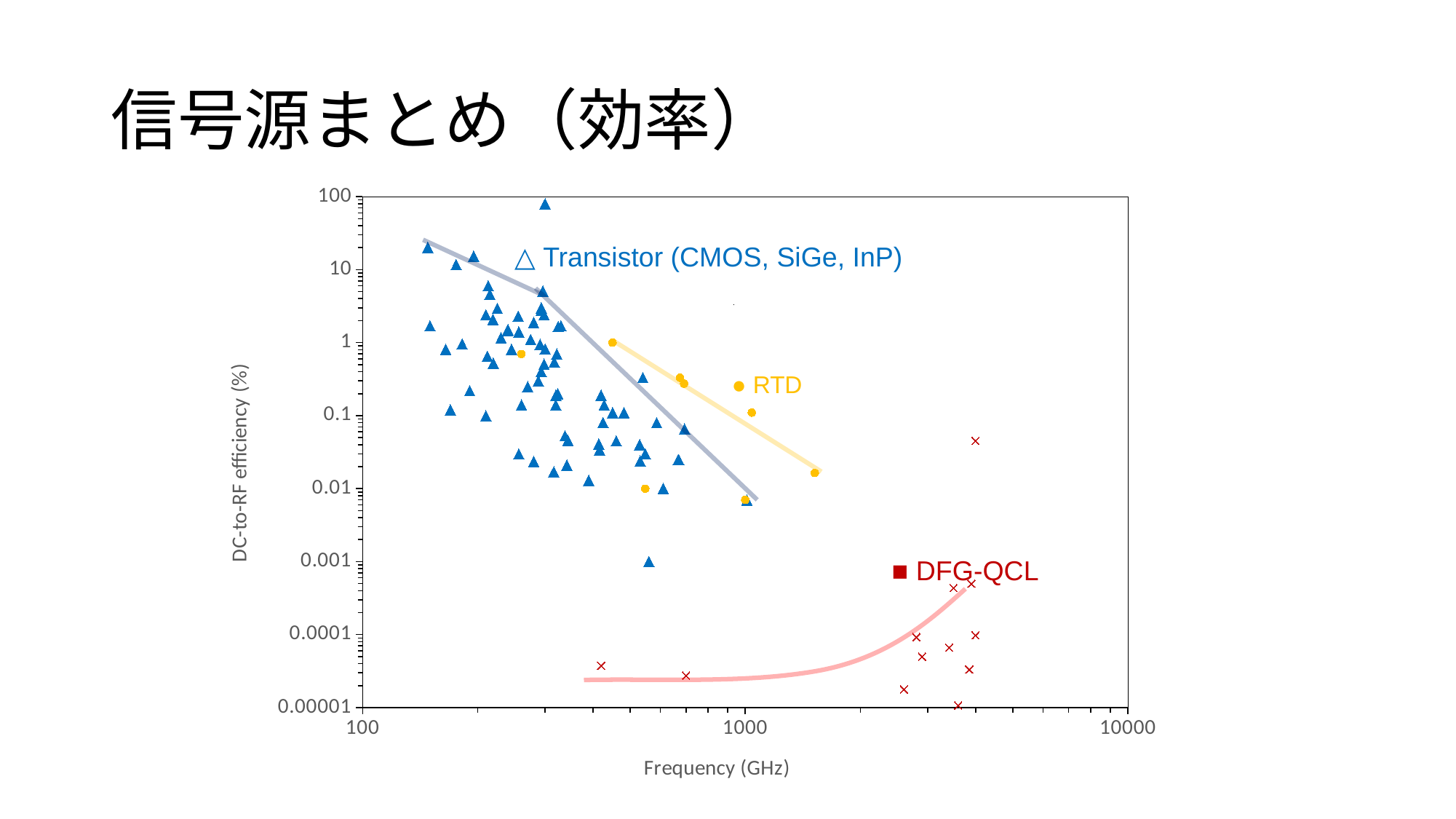

# 信号源まとめ（効率）

### Chart

| Category | DC-to-RF efficiency (%) | DC-to-RF efficiency (%) | DC-to-RF efficiency (%) |
|---|---|---|---|
△ Transistor (CMOS, SiGe, InP)
● RTD
■ DFG-QCL